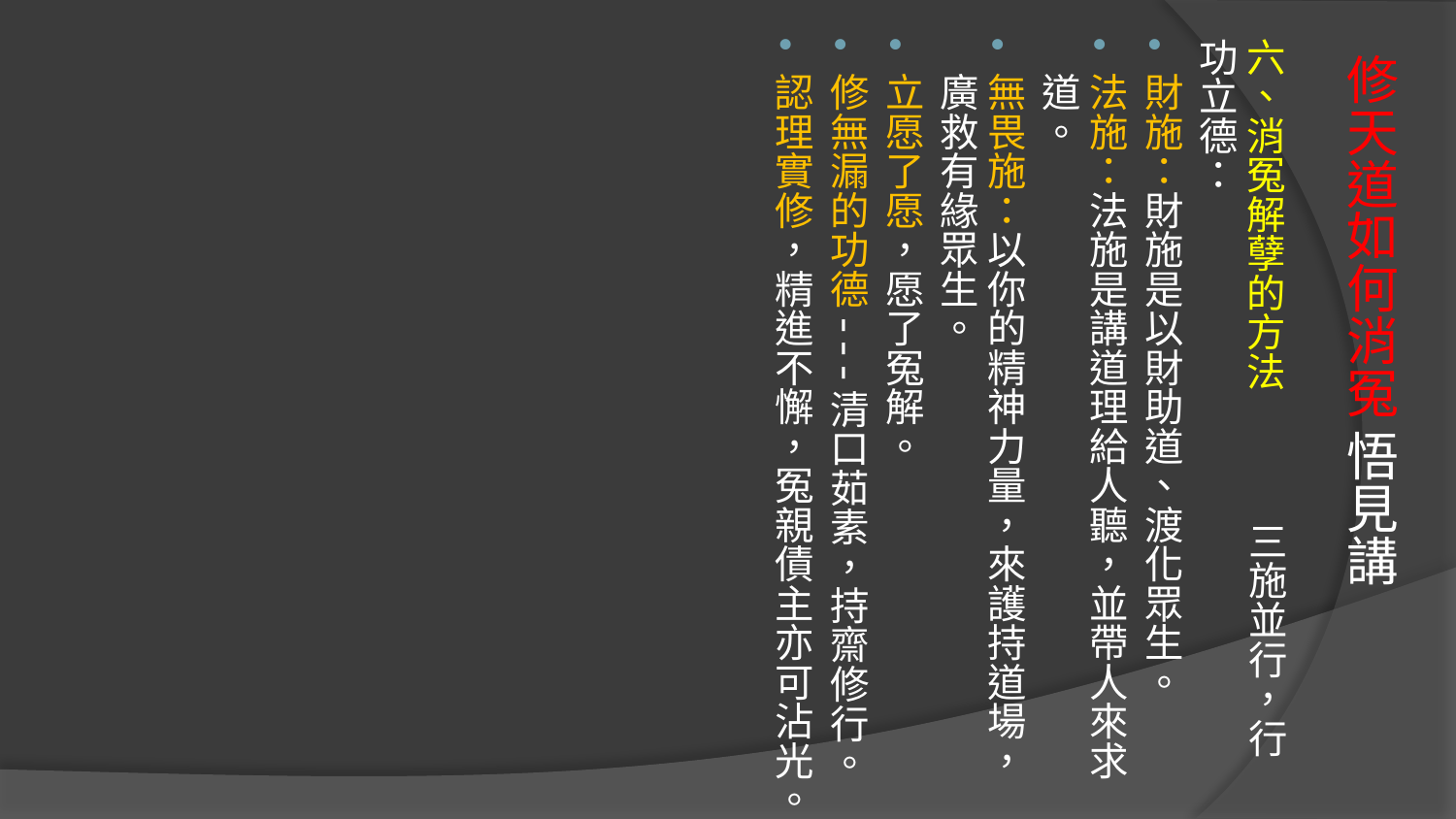

六、消冤解孽的方法               三施並行，行功立德：
財施：財施是以財助道、渡化眾生。
法施：法施是講道理給人聽，並帶人來求道。
無畏施：以你的精神力量，來護持道場，廣救有緣眾生。
立愿了愿，愿了冤解。
修無漏的功德---清口茹素，持齋修行。
認理實修，精進不懈，冤親債主亦可沾光。

# 修天道如何消冤 悟見講